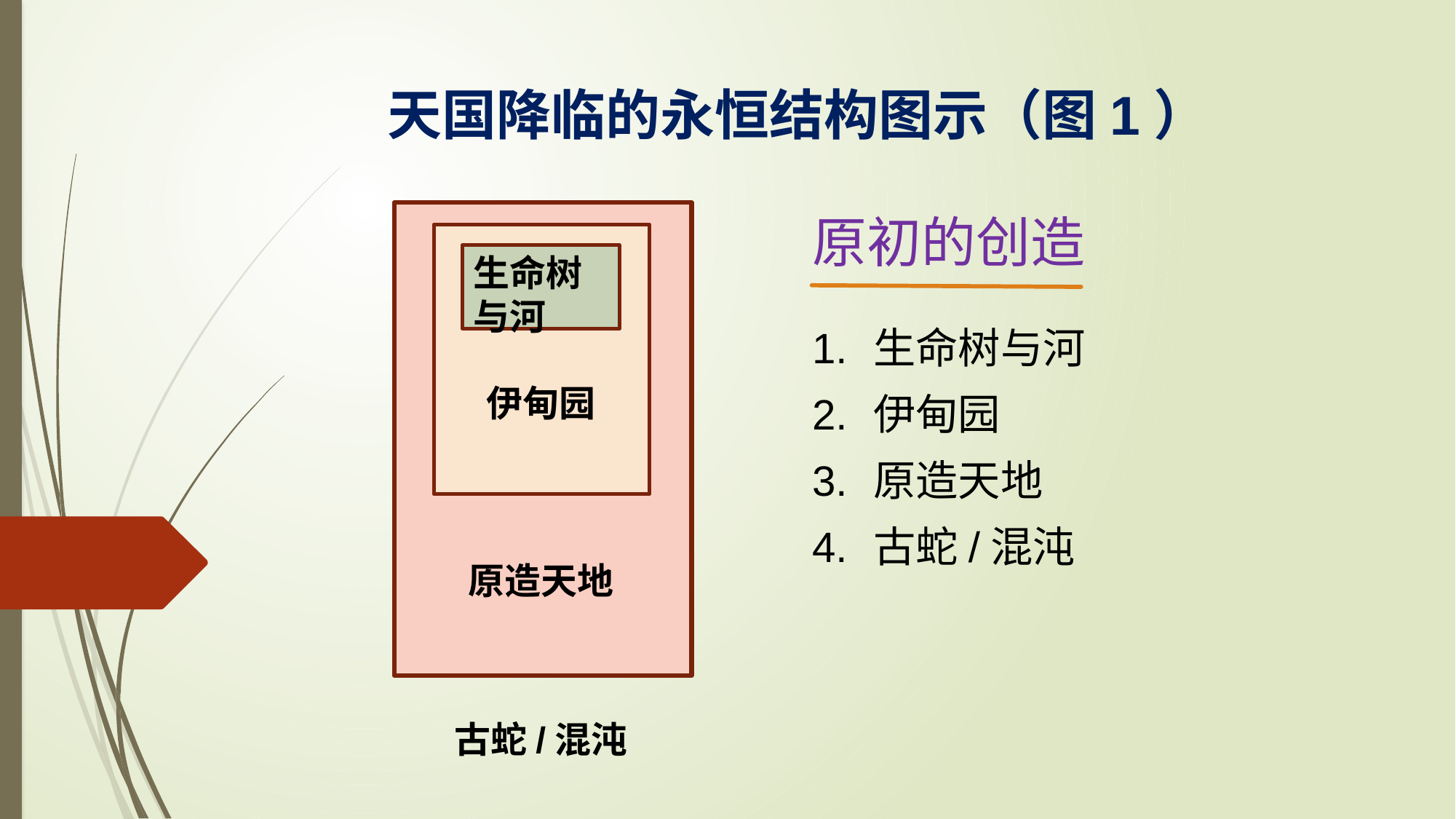

天国降临的永恒结构图示（图1）

原初的创造

生命树与河
伊甸园
原造天地
古蛇/混沌

生命树与河
伊甸园
原造天地
古蛇/混沌